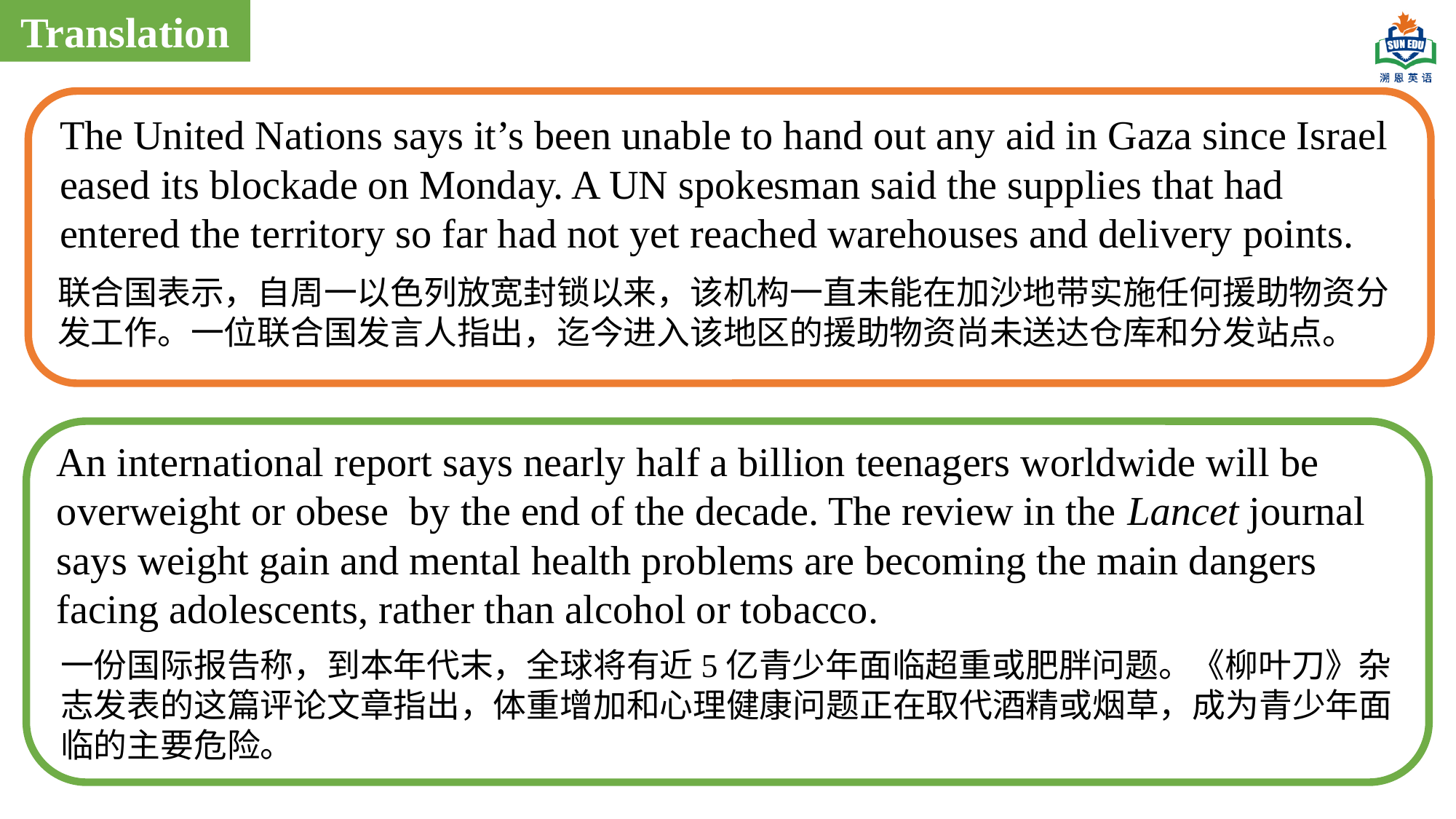

Translation

The United Nations says it’s been unable to hand out any aid in Gaza since Israel eased its blockade on Monday. A UN spokesman said the supplies that had entered the territory so far had not yet reached warehouses and delivery points.
联合国表示，自周一以色列放宽封锁以来，该机构一直未能在加沙地带实施任何援助物资分发工作。一位联合国发言人指出，迄今进入该地区的援助物资尚未送达仓库和分发站点。

An international report says nearly half a billion teenagers worldwide will be overweight or obese  by the end of the decade. The review in the Lancet journal says weight gain and mental health problems are becoming the main dangers facing adolescents, rather than alcohol or tobacco.
一份国际报告称，到本年代末，全球将有近5亿青少年面临超重或肥胖问题。《柳叶刀》杂志发表的这篇评论文章指出，体重增加和心理健康问题正在取代酒精或烟草，成为青少年面临的主要危险。